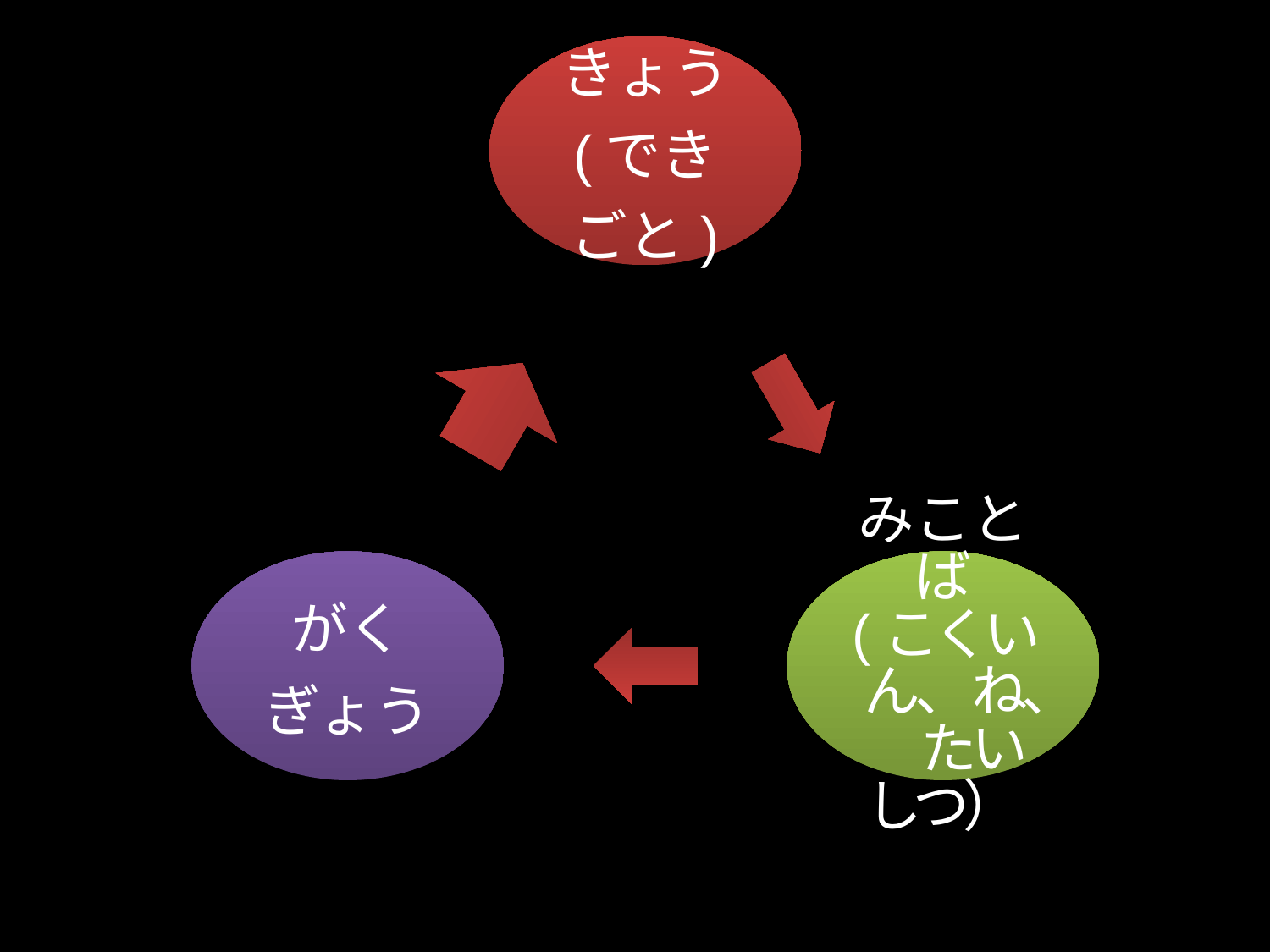

きょう
(できごと)
みことば
(こくいん、 ね、　 たいしつ）
がくぎょう